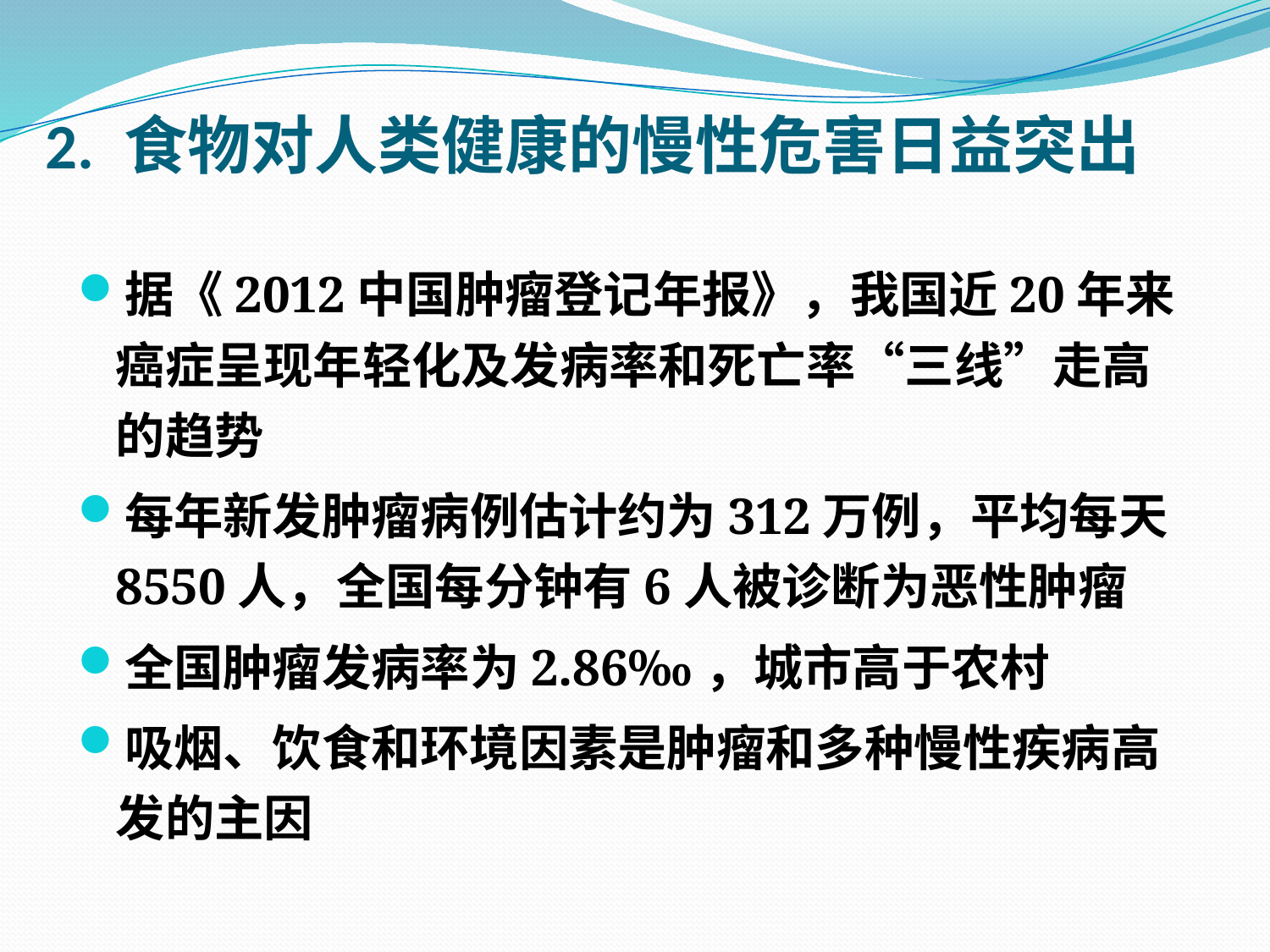

# 2. 食物对人类健康的慢性危害日益突出
据《2012中国肿瘤登记年报》，我国近20年来癌症呈现年轻化及发病率和死亡率“三线”走高的趋势
每年新发肿瘤病例估计约为312万例，平均每天8550人，全国每分钟有6人被诊断为恶性肿瘤
全国肿瘤发病率为2.86‰，城市高于农村
吸烟、饮食和环境因素是肿瘤和多种慢性疾病高发的主因